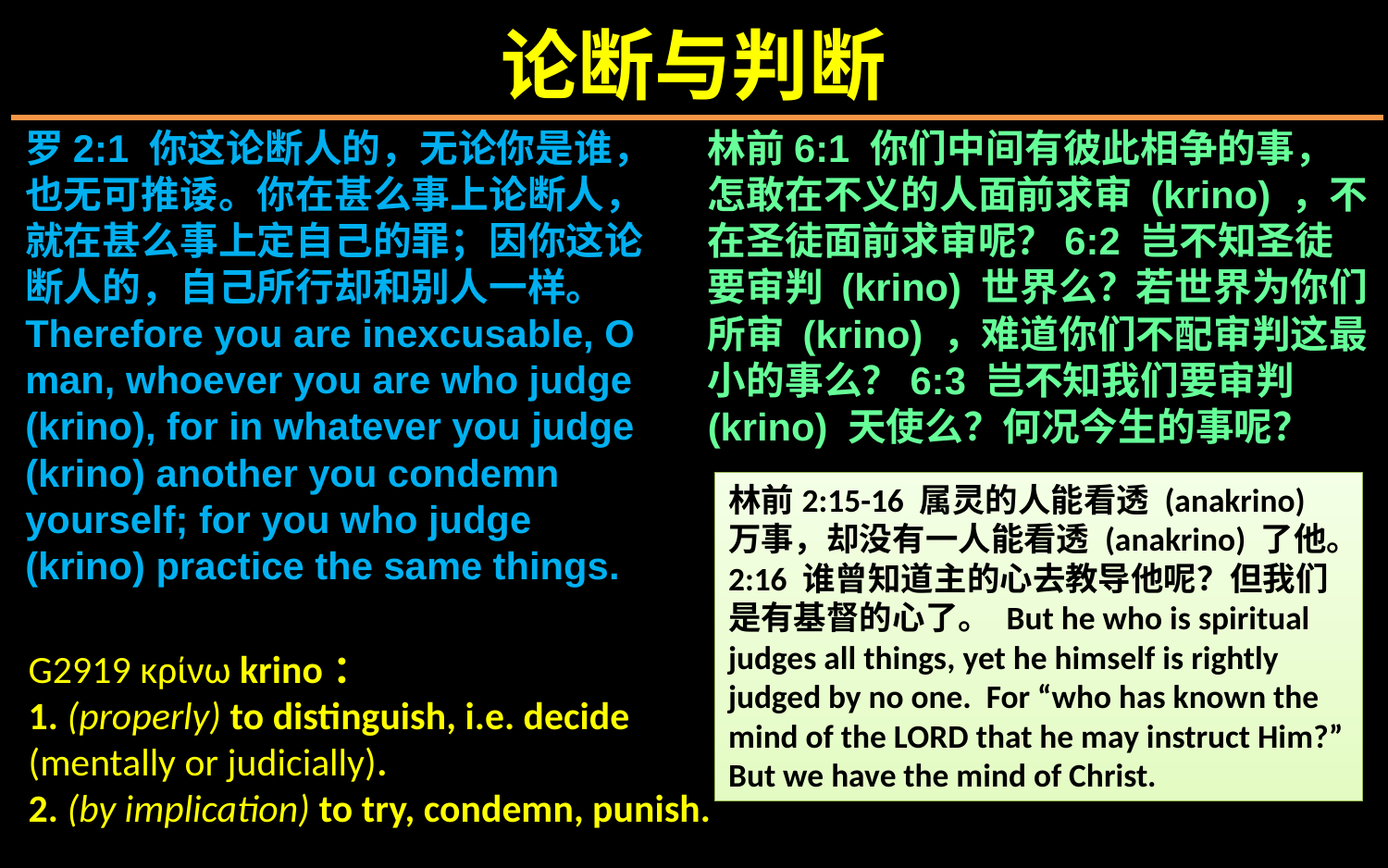

论断与判断
罗2:1 你这论断人的，无论你是谁，也无可推诿。你在甚么事上论断人，就在甚么事上定自己的罪；因你这论断人的，自己所行却和别人一样。 Therefore you are inexcusable, O man, whoever you are who judge (krino), for in whatever you judge (krino) another you condemn yourself; for you who judge (krino) practice the same things.
林前6:1 你们中间有彼此相争的事，怎敢在不义的人面前求审 (krino) ，不在圣徒面前求审呢？6:2 岂不知圣徒要审判 (krino) 世界么？若世界为你们所审 (krino) ，难道你们不配审判这最小的事么？6:3 岂不知我们要审判 (krino) 天使么？何况今生的事呢？
林前2:15-16 属灵的人能看透 (anakrino) 万事，却没有一人能看透 (anakrino) 了他。2:16 谁曾知道主的心去教导他呢？但我们是有基督的心了。 But he who is spiritual judges all things, yet he himself is rightly judged by no one.  For “who has known the mind of the LORD that he may instruct Him?” But we have the mind of Christ.
G2919 κρίνω krino：
1. (properly) to distinguish, i.e. decide (mentally or judicially).
2. (by implication) to try, condemn, punish.